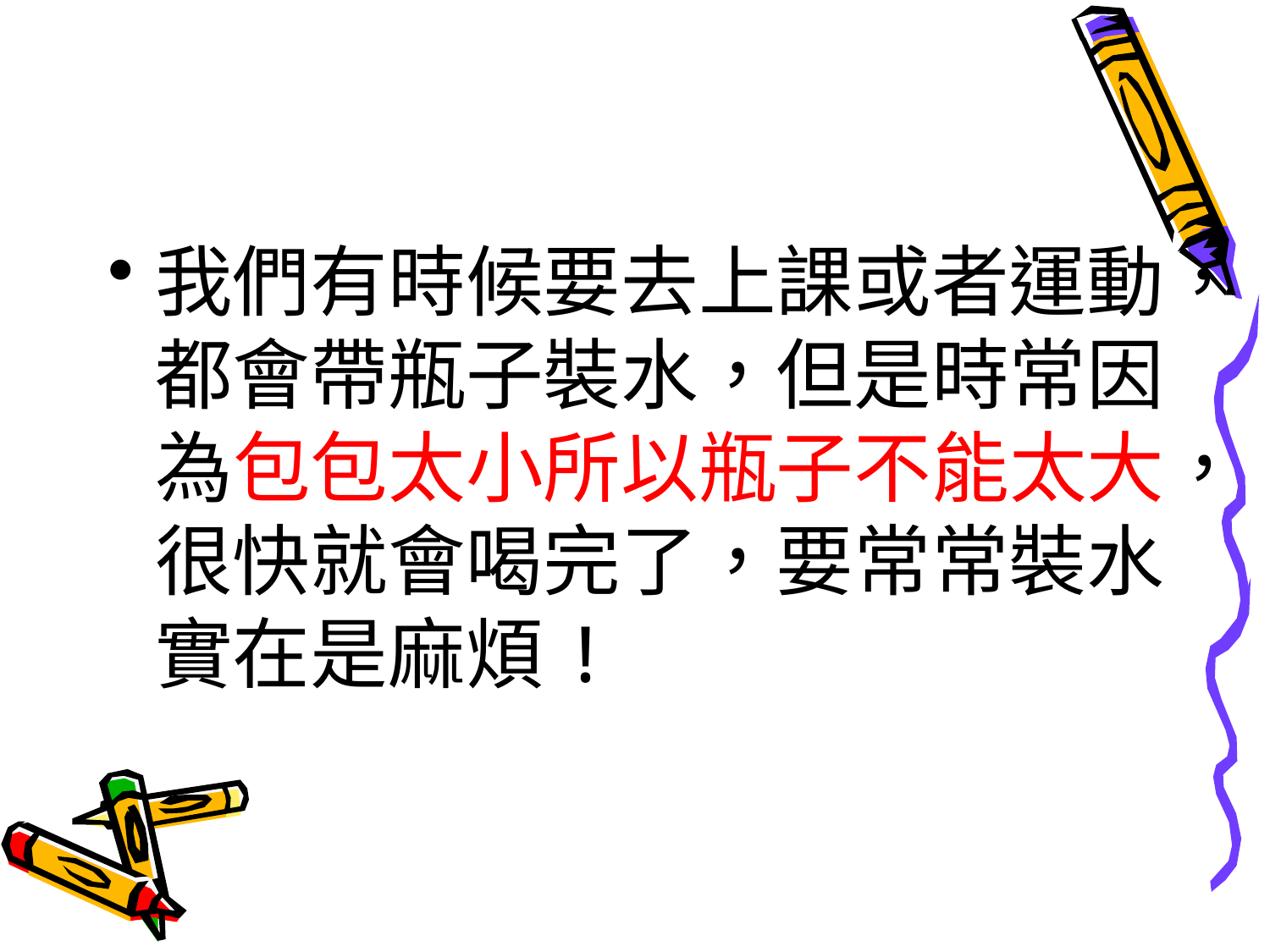

我們有時候要去上課或者運動，都會帶瓶子裝水，但是時常因為包包太小所以瓶子不能太大，很快就會喝完了，要常常裝水實在是麻煩!